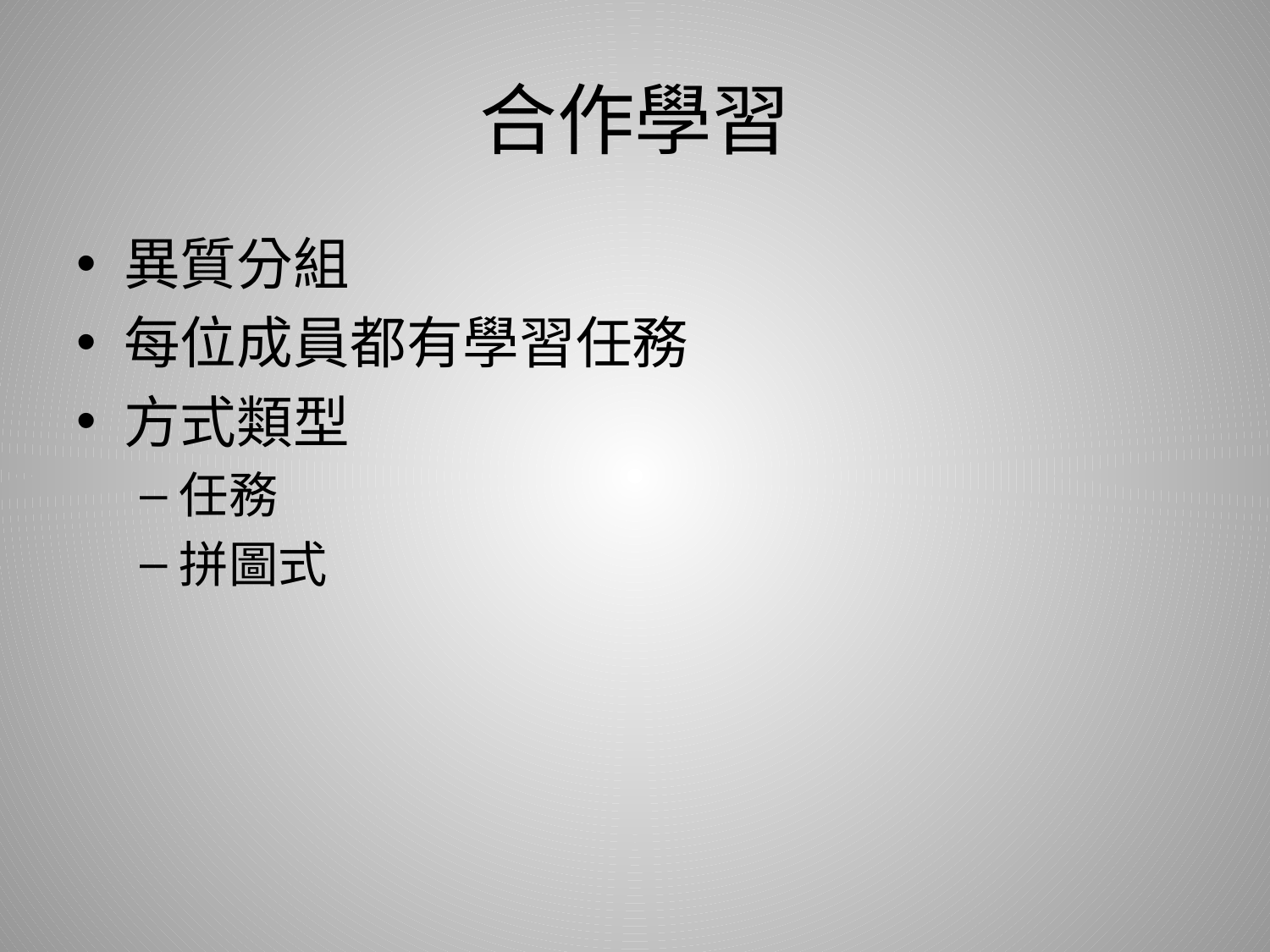

# 合作學習
異質分組
每位成員都有學習任務
方式類型
任務
拼圖式